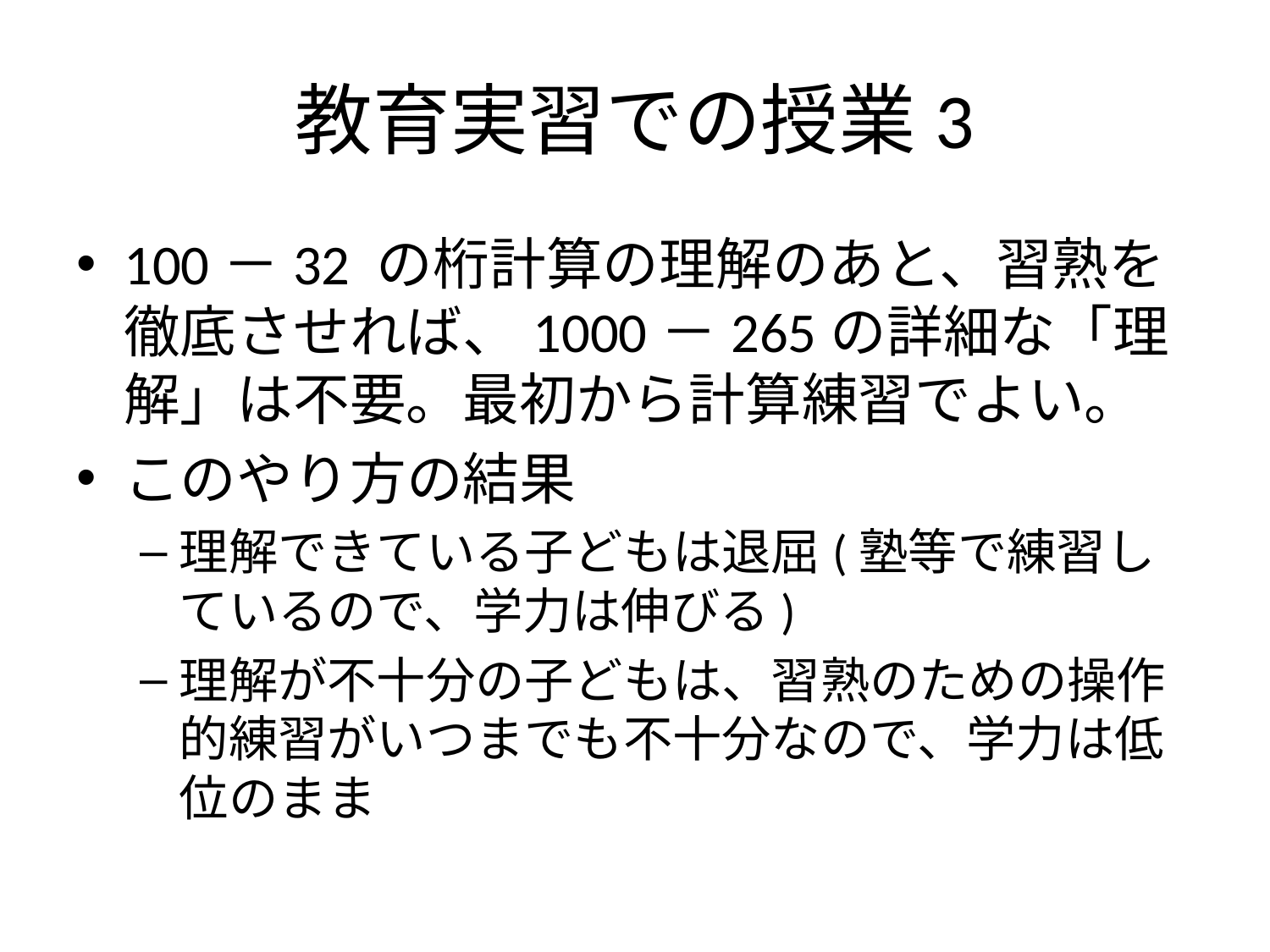

# 教育実習での授業3
100－32 の桁計算の理解のあと、習熟を徹底させれば、1000－265の詳細な「理解」は不要。最初から計算練習でよい。
このやり方の結果
理解できている子どもは退屈(塾等で練習しているので、学力は伸びる)
理解が不十分の子どもは、習熟のための操作的練習がいつまでも不十分なので、学力は低位のまま